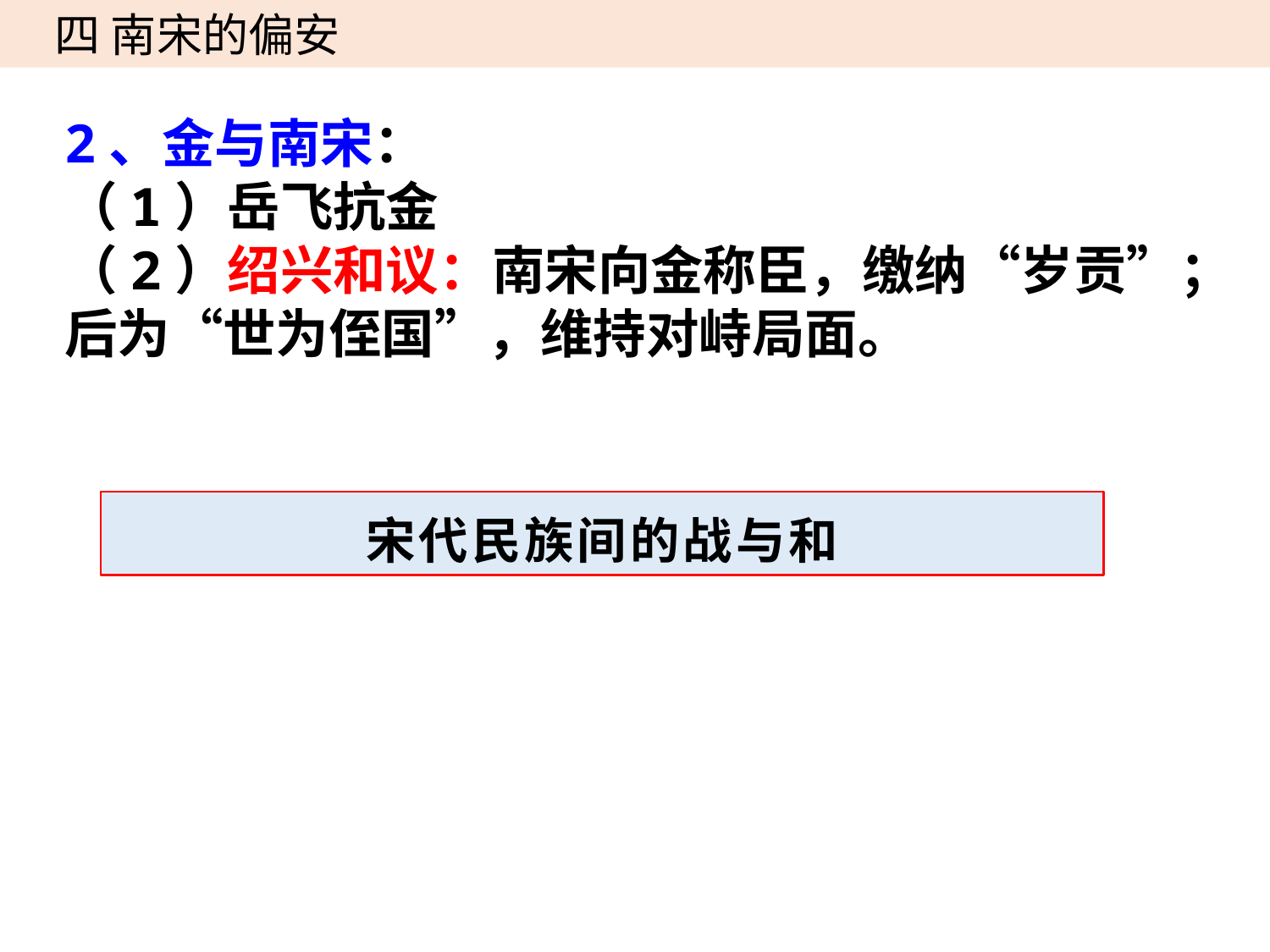

四 南宋的偏安
2、金与南宋：
（1）岳飞抗金
（2）绍兴和议：南宋向金称臣，缴纳“岁贡”；后为“世为侄国”，维持对峙局面。
宋代民族间的战与和